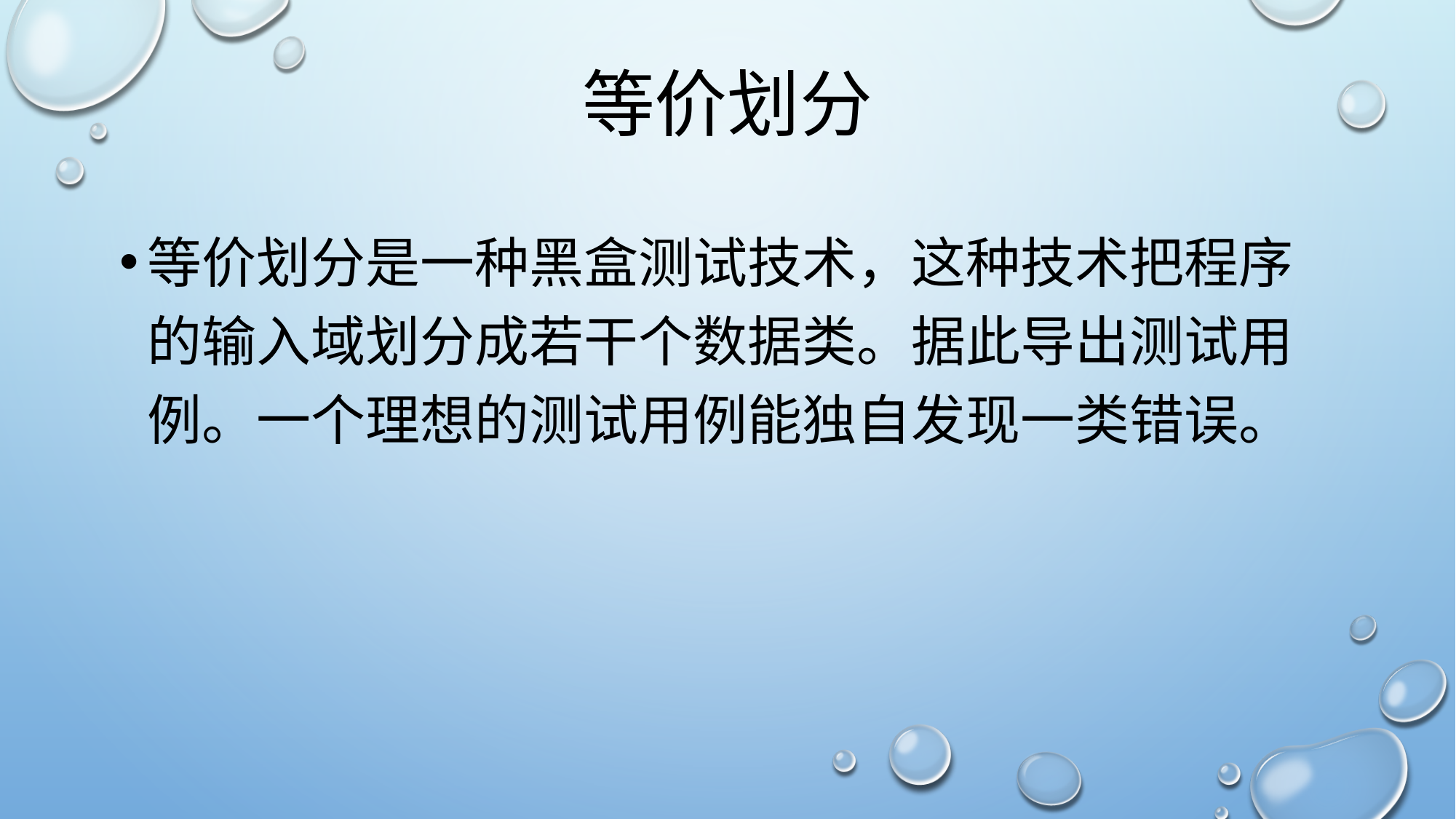

# 等价划分
等价划分是一种黑盒测试技术，这种技术把程序的输入域划分成若干个数据类。据此导出测试用例。一个理想的测试用例能独自发现一类错误。